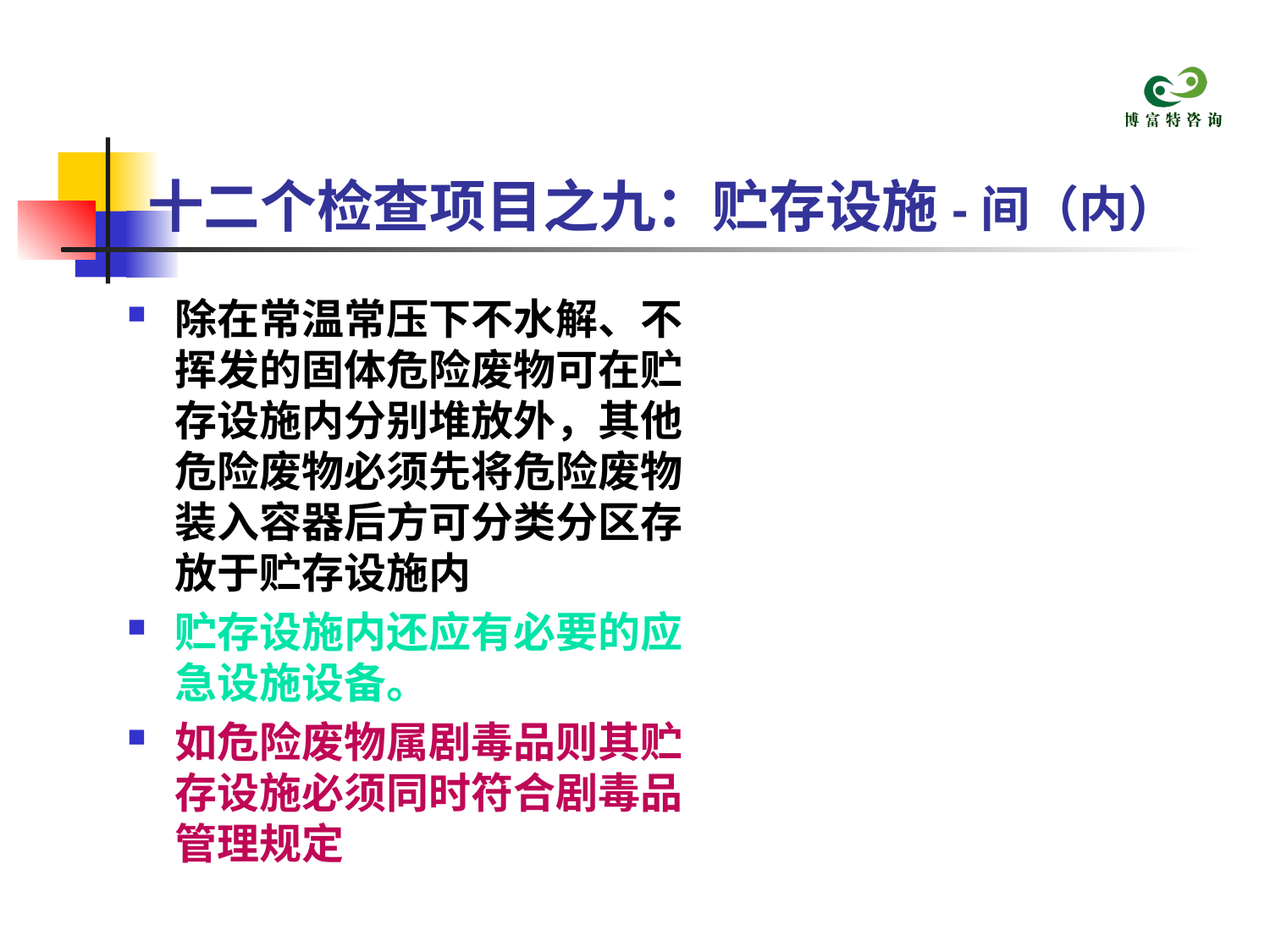

# 十二个检查项目之九：贮存设施-间（内）

除在常温常压下不水解、不挥发的固体危险废物可在贮存设施内分别堆放外，其他危险废物必须先将危险废物装入容器后方可分类分区存放于贮存设施内
贮存设施内还应有必要的应急设施设备。
如危险废物属剧毒品则其贮存设施必须同时符合剧毒品管理规定